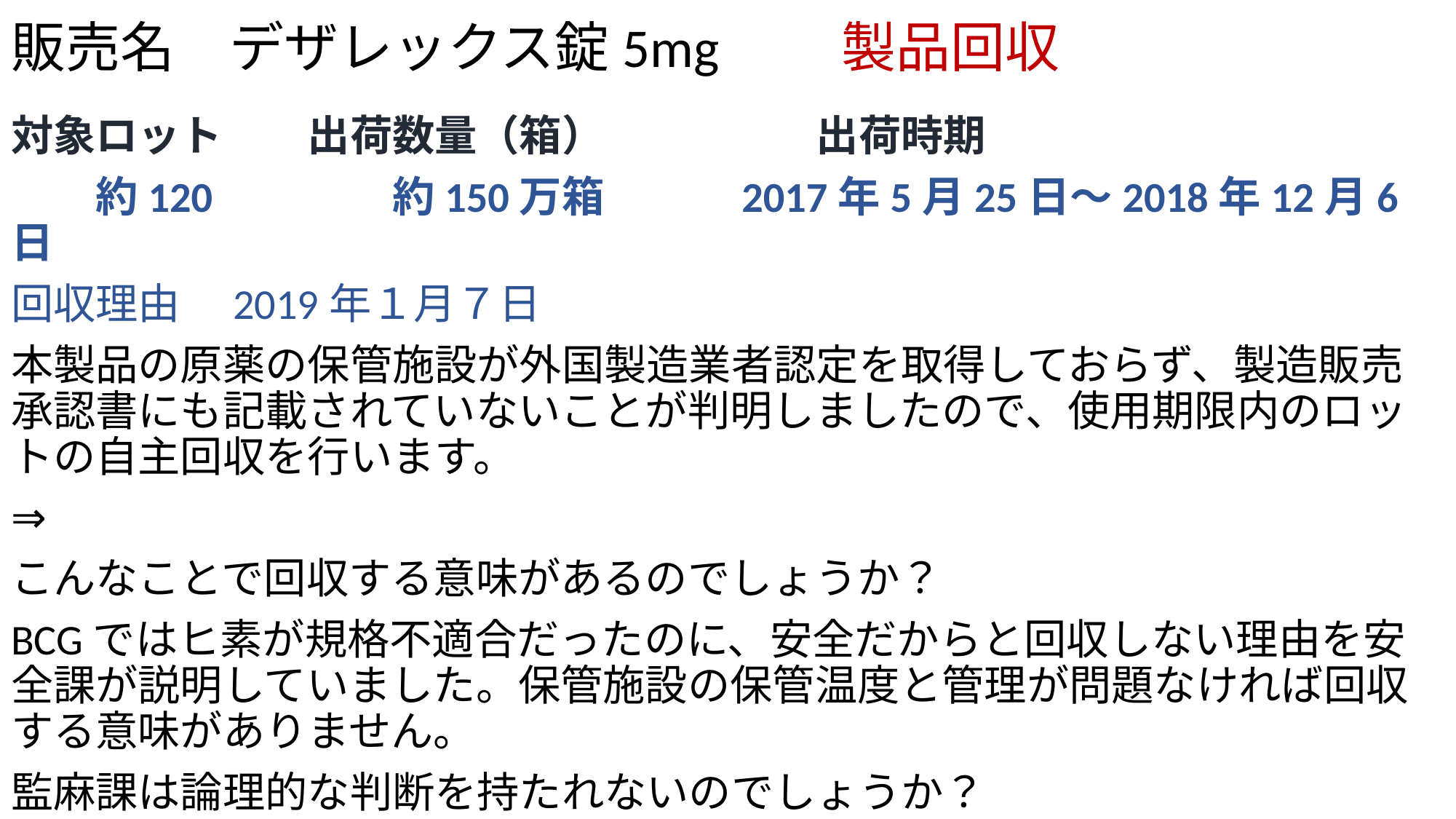

# 販売名　デザレックス錠5mg　　製品回収
対象ロット　　出荷数量（箱）　　　　　出荷時期
　　約120　　　　約150万箱　　　2017年5月25日～2018年12月6日
回収理由　2019年１月７日
本製品の原薬の保管施設が外国製造業者認定を取得しておらず、製造販売承認書にも記載されていないことが判明しましたので、使用期限内のロットの自主回収を行います。
⇒
こんなことで回収する意味があるのでしょうか？
BCGではヒ素が規格不適合だったのに、安全だからと回収しない理由を安全課が説明していました。保管施設の保管温度と管理が問題なければ回収する意味がありません。
監麻課は論理的な判断を持たれないのでしょうか？